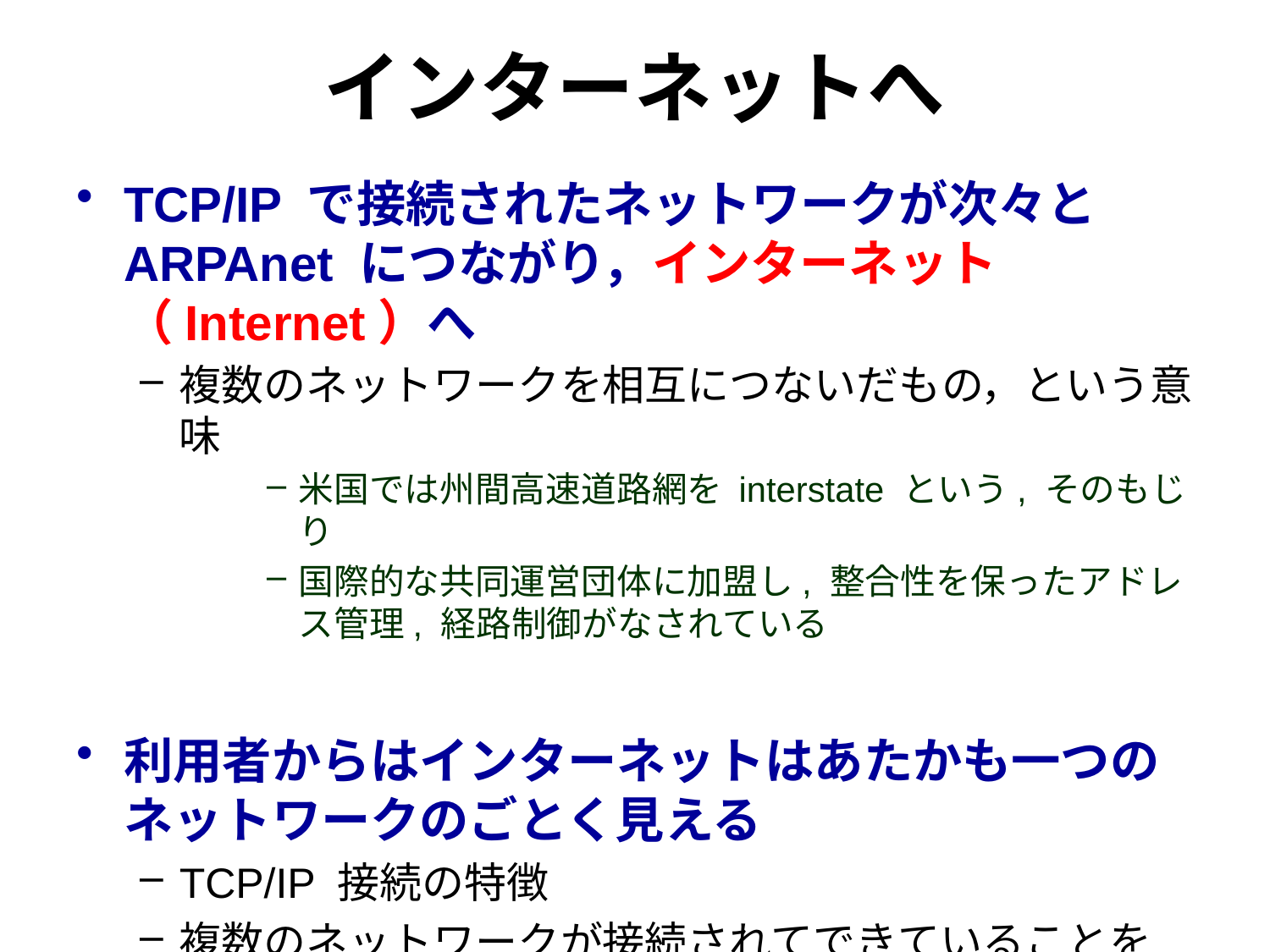

# インターネットへ
TCP/IP で接続されたネットワークが次々と ARPAnet につながり，インターネット（Internet）へ
複数のネットワークを相互につないだもの，という意味
米国では州間高速道路網を interstate という, そのもじり
国際的な共同運営団体に加盟し, 整合性を保ったアドレス管理, 経路制御がなされている

利用者からはインターネットはあたかも一つのネットワークのごとく見える
TCP/IP 接続の特徴
複数のネットワークが接続されてできていることを全く意識しないで良い.